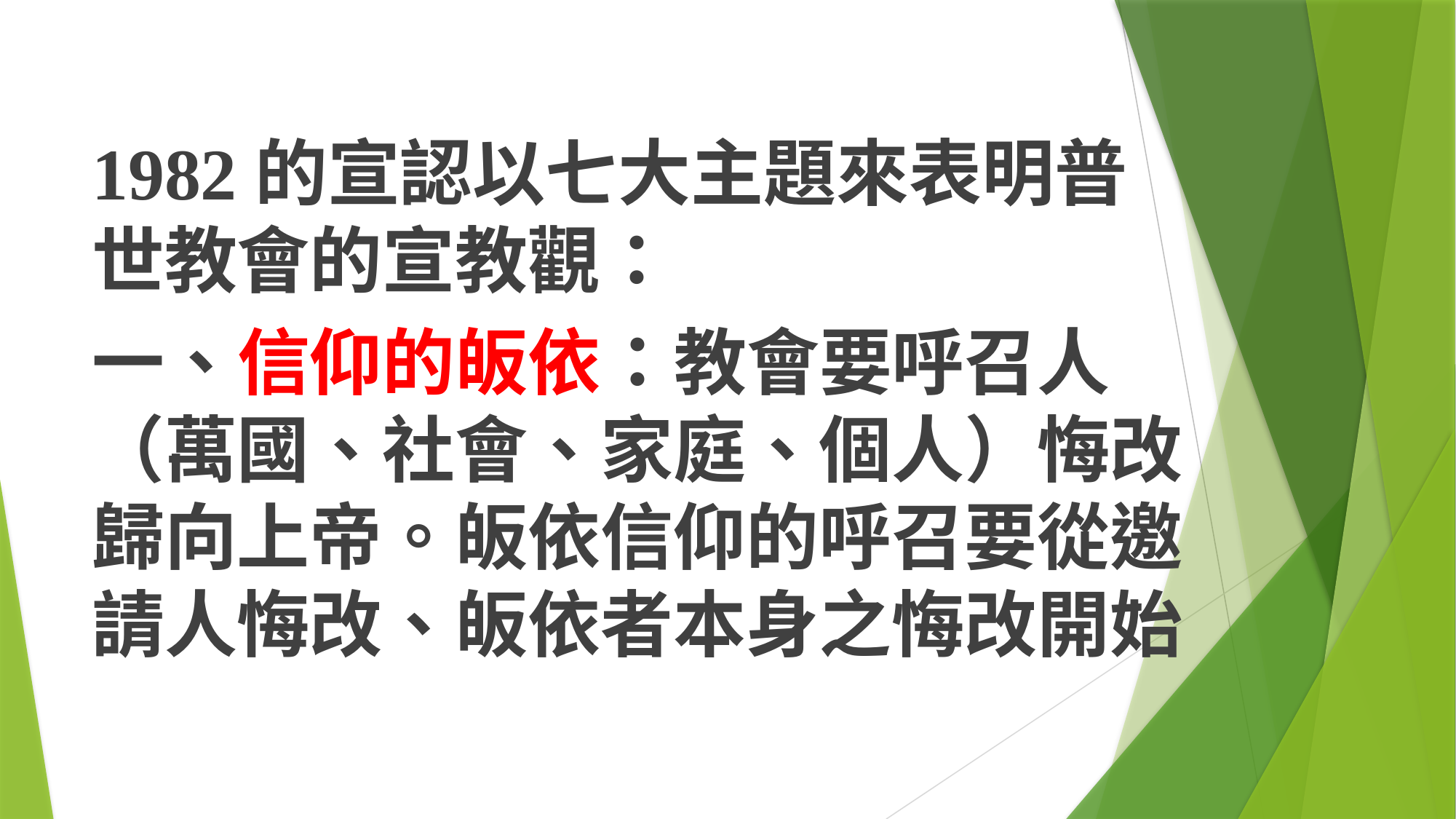

#
1982的宣認以七大主題來表明普世教會的宣教觀：
一、信仰的皈依：教會要呼召人（萬國、社會、家庭、個人）悔改歸向上帝。皈依信仰的呼召要從邀請人悔改、皈依者本身之悔改開始